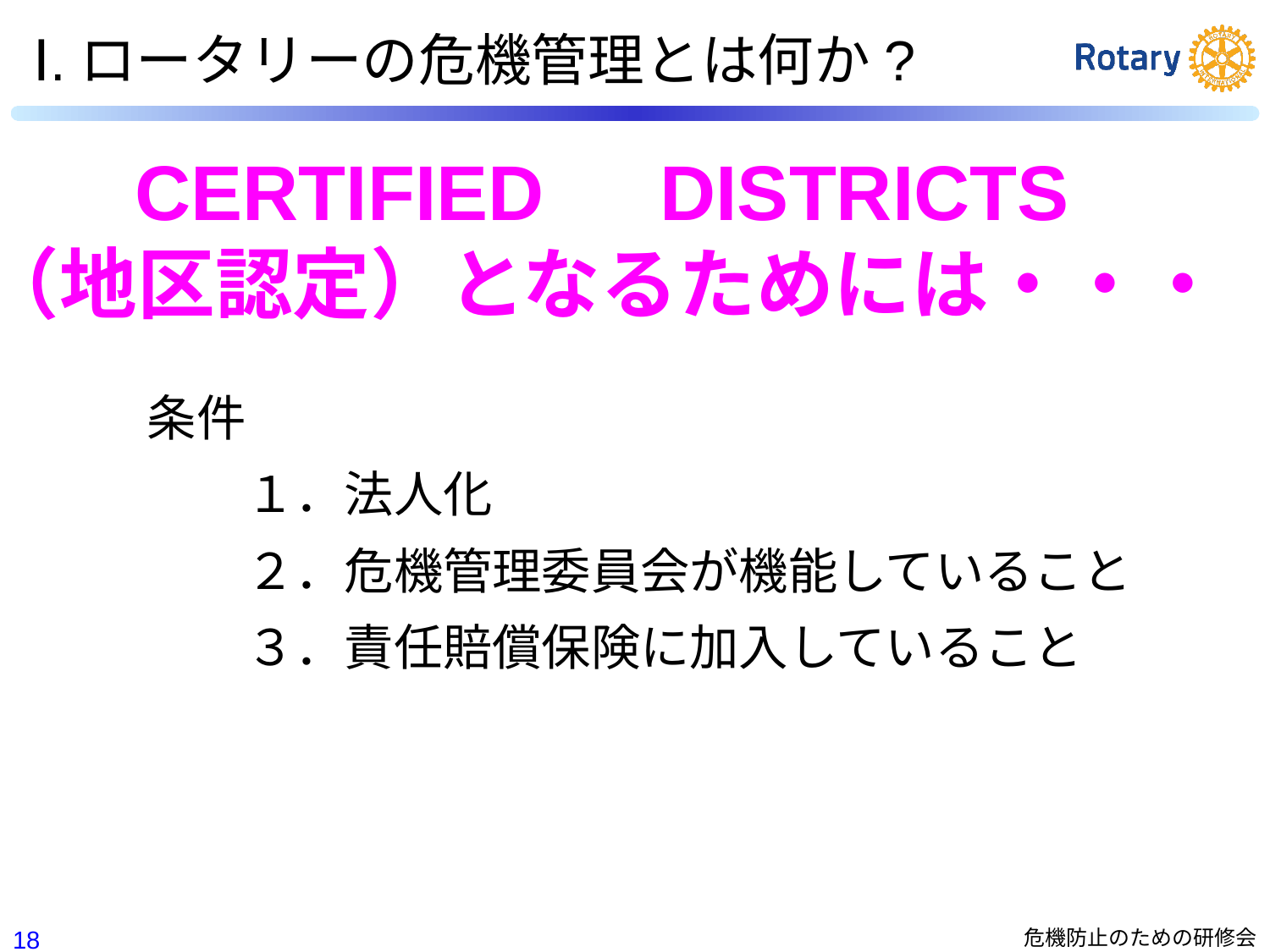

Ⅰ.ロータリーの危機管理とは何か?
CERTIFIED　DISTRICTS
（地区認定）となるためには・・・
条件
　　１．法人化
　　２．危機管理委員会が機能していること
　　３．責任賠償保険に加入していること
18
危機防止のための研修会